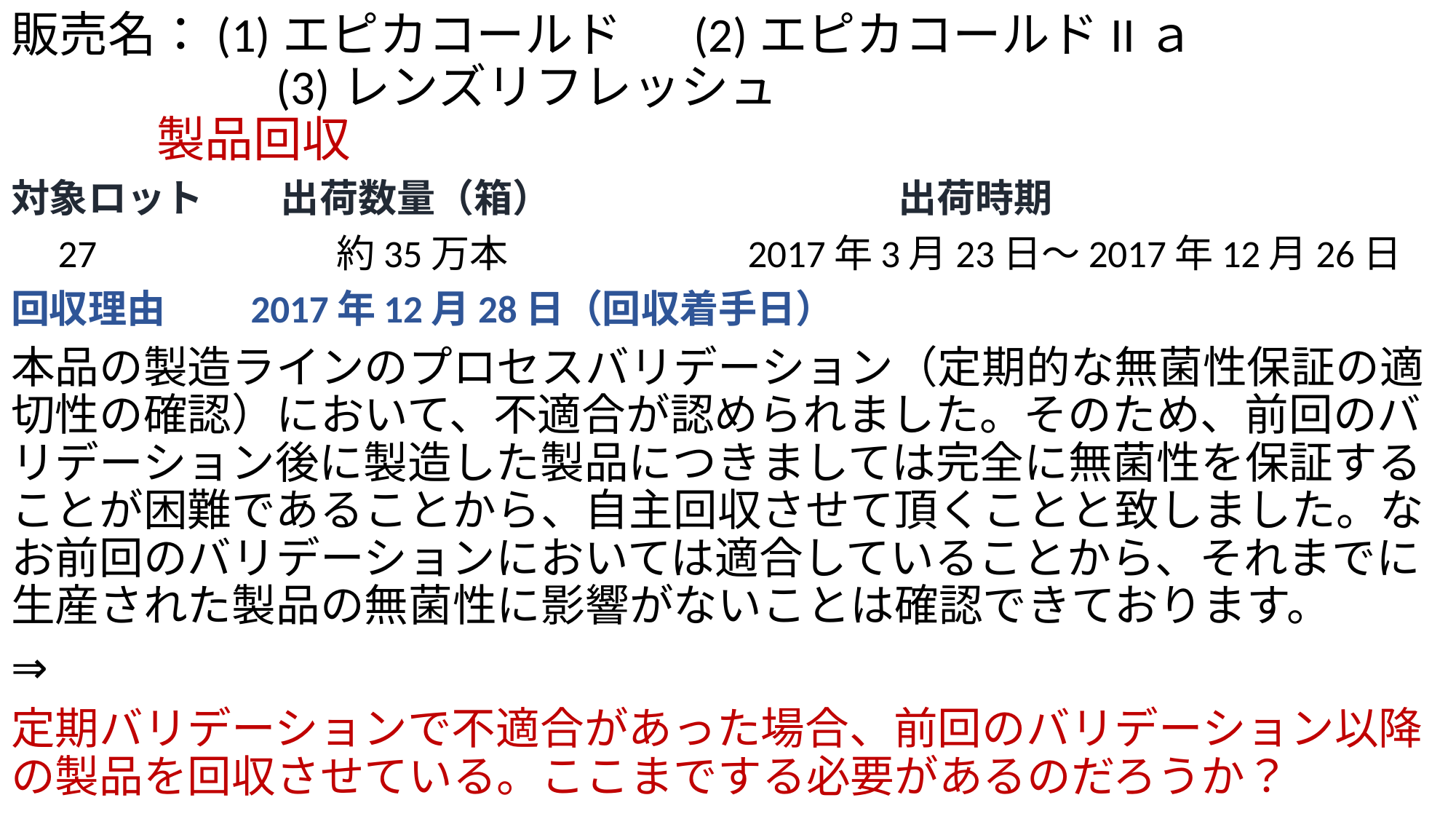

# 販売名：(1)エピカコールド　 (2)エピカコールドIIａ 　　　　　 (3)レンズリフレッシュ　　　　　　　　　　　　　　　　製品回収
対象ロット　　出荷数量（箱）　　　　　　　　　出荷時期
　27　　　　　　約35万本　　　　　　2017年3月23日～2017年12月26日
回収理由　　2017年12月28日（回収着手日）
本品の製造ラインのプロセスバリデーション（定期的な無菌性保証の適切性の確認）において、不適合が認められました。そのため、前回のバリデーション後に製造した製品につきましては完全に無菌性を保証することが困難であることから、自主回収させて頂くことと致しました。なお前回のバリデーションにおいては適合していることから、それまでに生産された製品の無菌性に影響がないことは確認できております。
⇒
定期バリデーションで不適合があった場合、前回のバリデーション以降の製品を回収させている。ここまでする必要があるのだろうか？